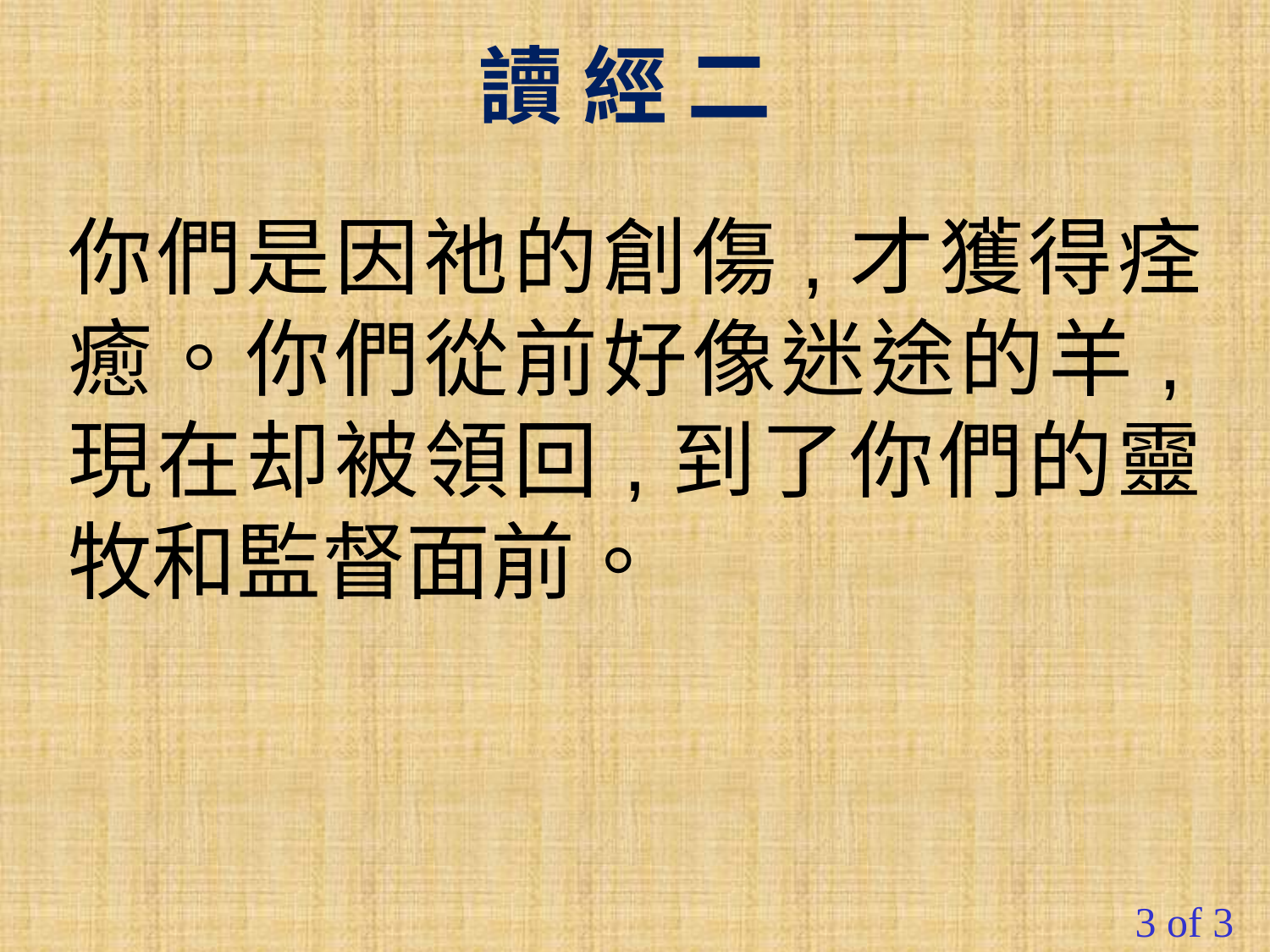

讀 經 二

你們是因祂的創傷,才獲得痊癒。你們從前好像迷途的羊,現在却被領回,到了你們的靈牧和監督面前。

3 of 3